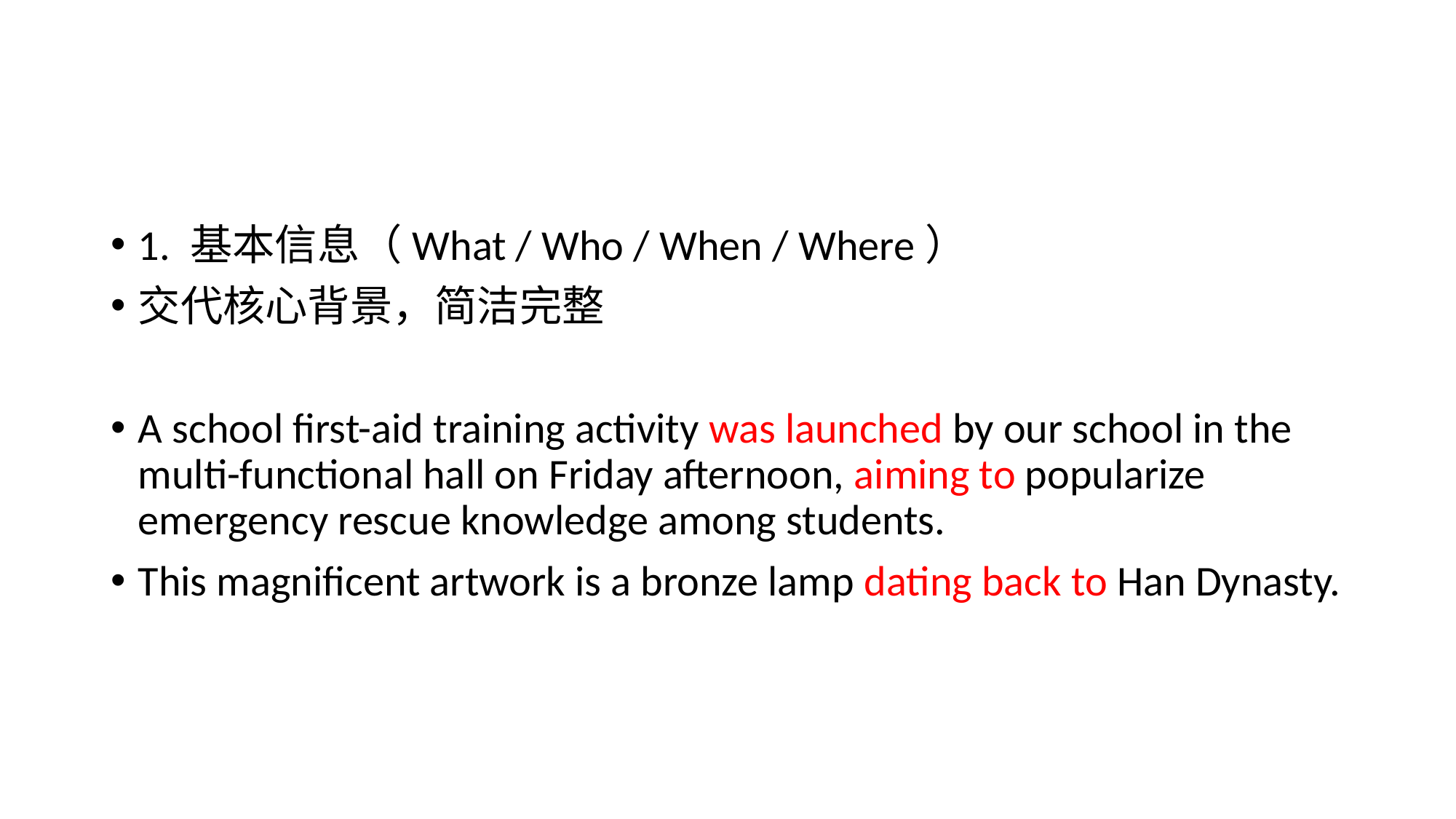

#
1. 基本信息（What / Who / When / Where）
交代核心背景，简洁完整

A school first-aid training activity was launched by our school in the multi-functional hall on Friday afternoon, aiming to popularize emergency rescue knowledge among students.
This magnificent artwork is a bronze lamp dating back to Han Dynasty.